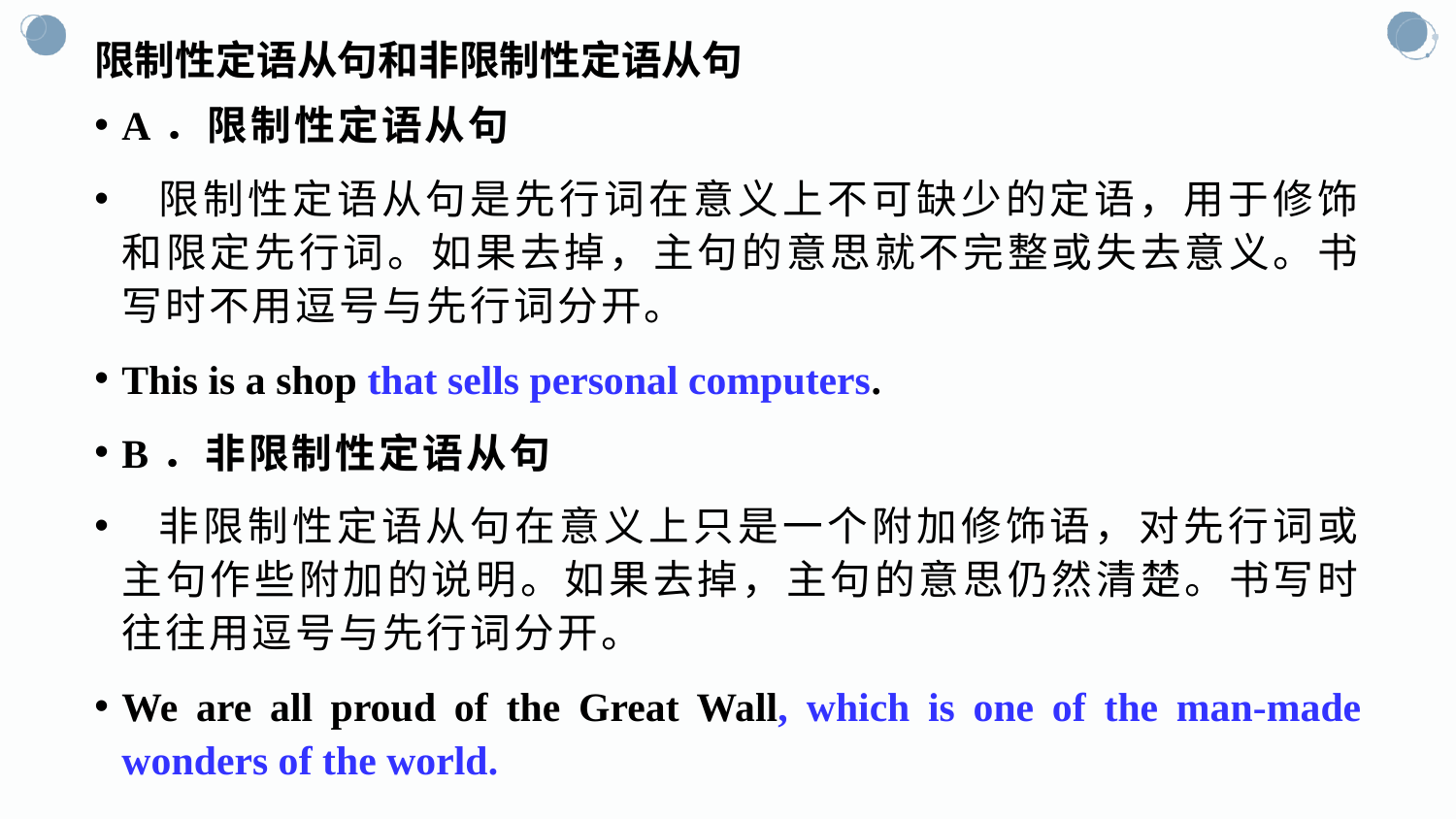

# 限制性定语从句和非限制性定语从句
A．限制性定语从句
  限制性定语从句是先行词在意义上不可缺少的定语，用于修饰和限定先行词。如果去掉，主句的意思就不完整或失去意义。书写时不用逗号与先行词分开。
This is a shop that sells personal computers.
B．非限制性定语从句
  非限制性定语从句在意义上只是一个附加修饰语，对先行词或主句作些附加的说明。如果去掉，主句的意思仍然清楚。书写时往往用逗号与先行词分开。
We are all proud of the Great Wall, which is one of the man-made wonders of the world.